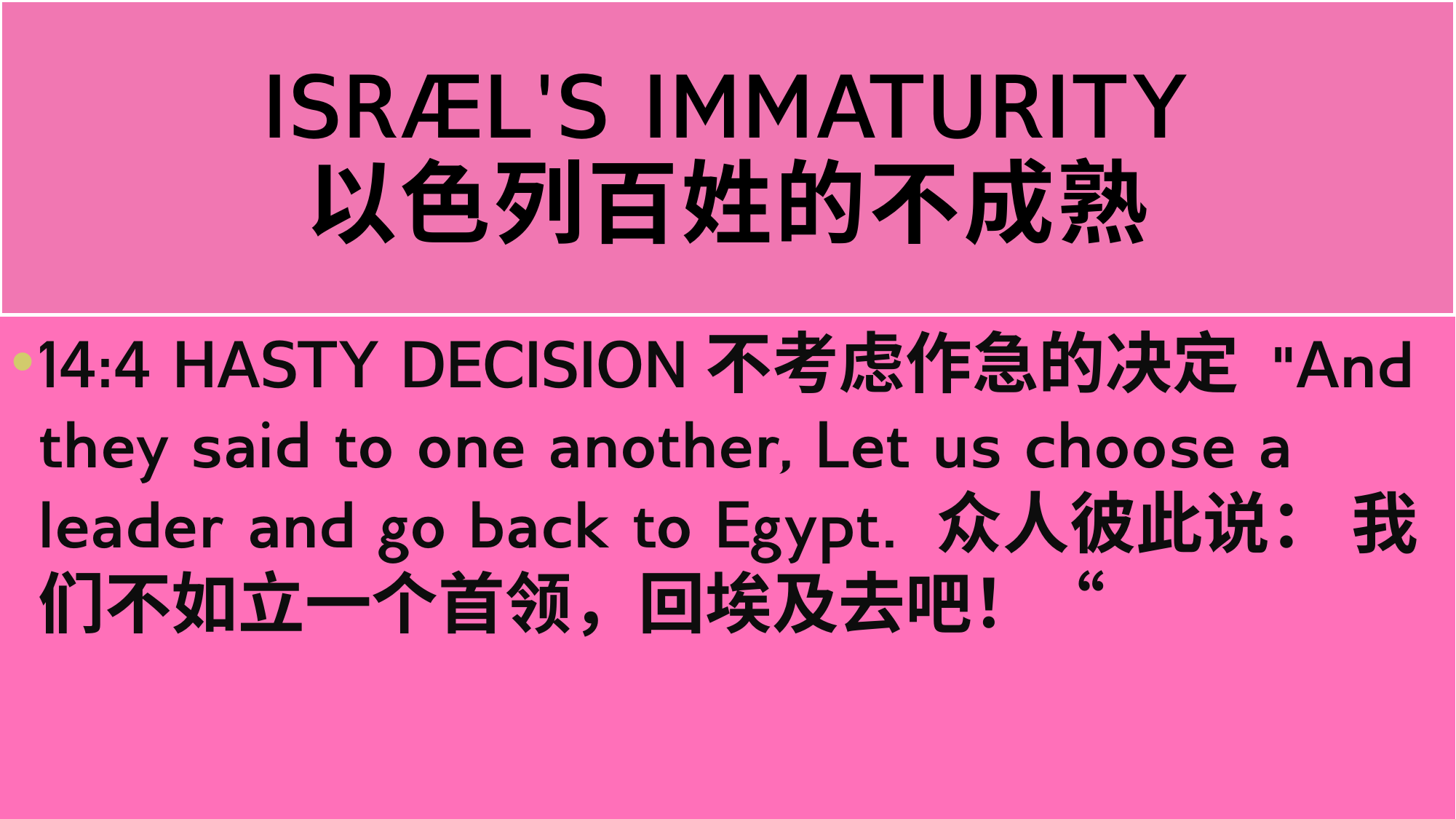

# ISRAEL'S IMMATURITY 以色列百姓的不成熟
14:4 HASTY DECISION不考虑作急的决定 "And they said to one another, Let us choose a leader and go back to Egypt. 众人彼此说： 我们不如立一个首领，回埃及去吧！“